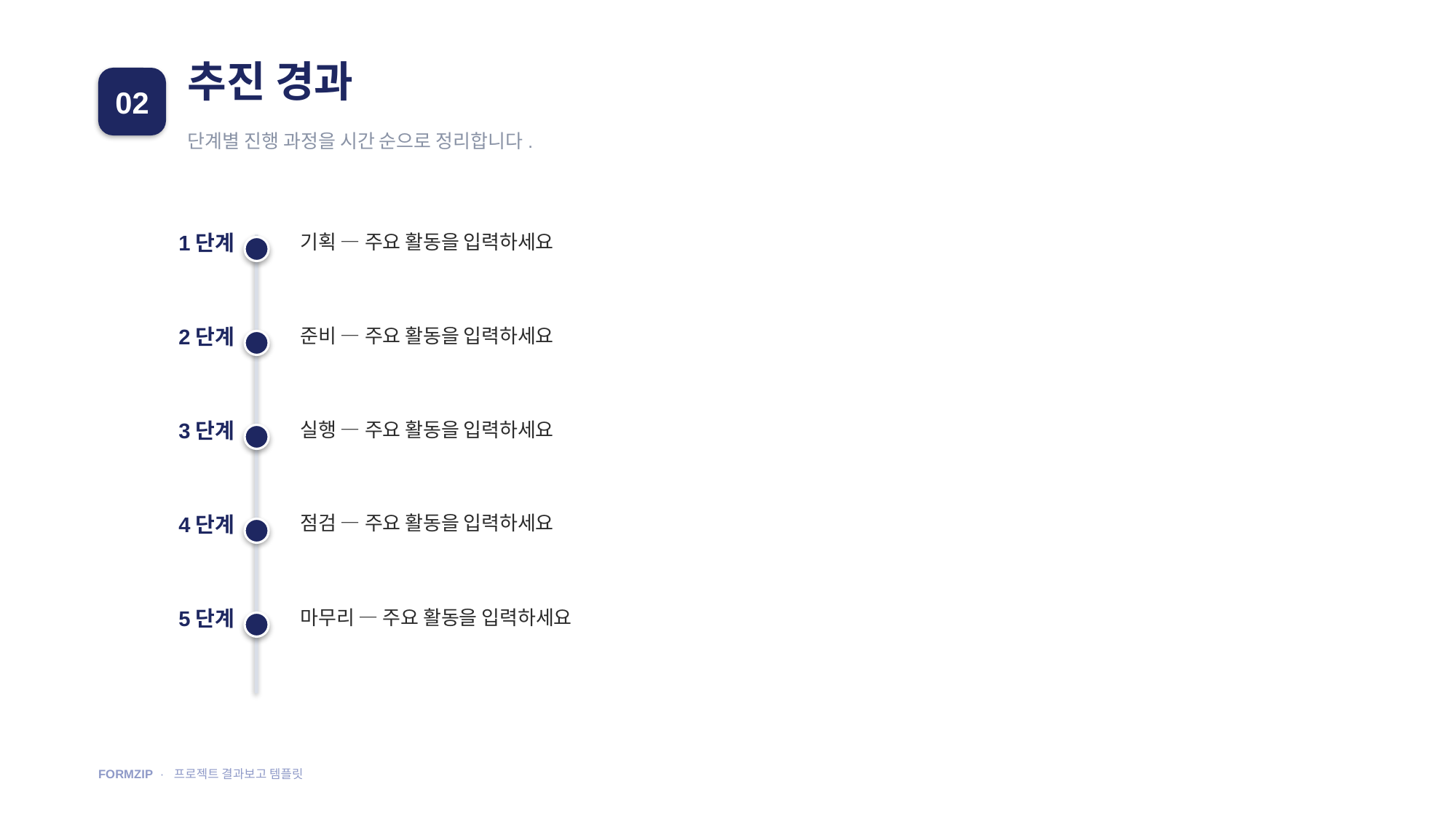

추진 경과
02
단계별 진행 과정을 시간 순으로 정리합니다.
1단계
기획 — 주요 활동을 입력하세요

2단계
준비 — 주요 활동을 입력하세요

3단계
실행 — 주요 활동을 입력하세요

4단계
점검 — 주요 활동을 입력하세요

5단계
마무리 — 주요 활동을 입력하세요

FORMZIP  ·  프로젝트 결과보고 템플릿